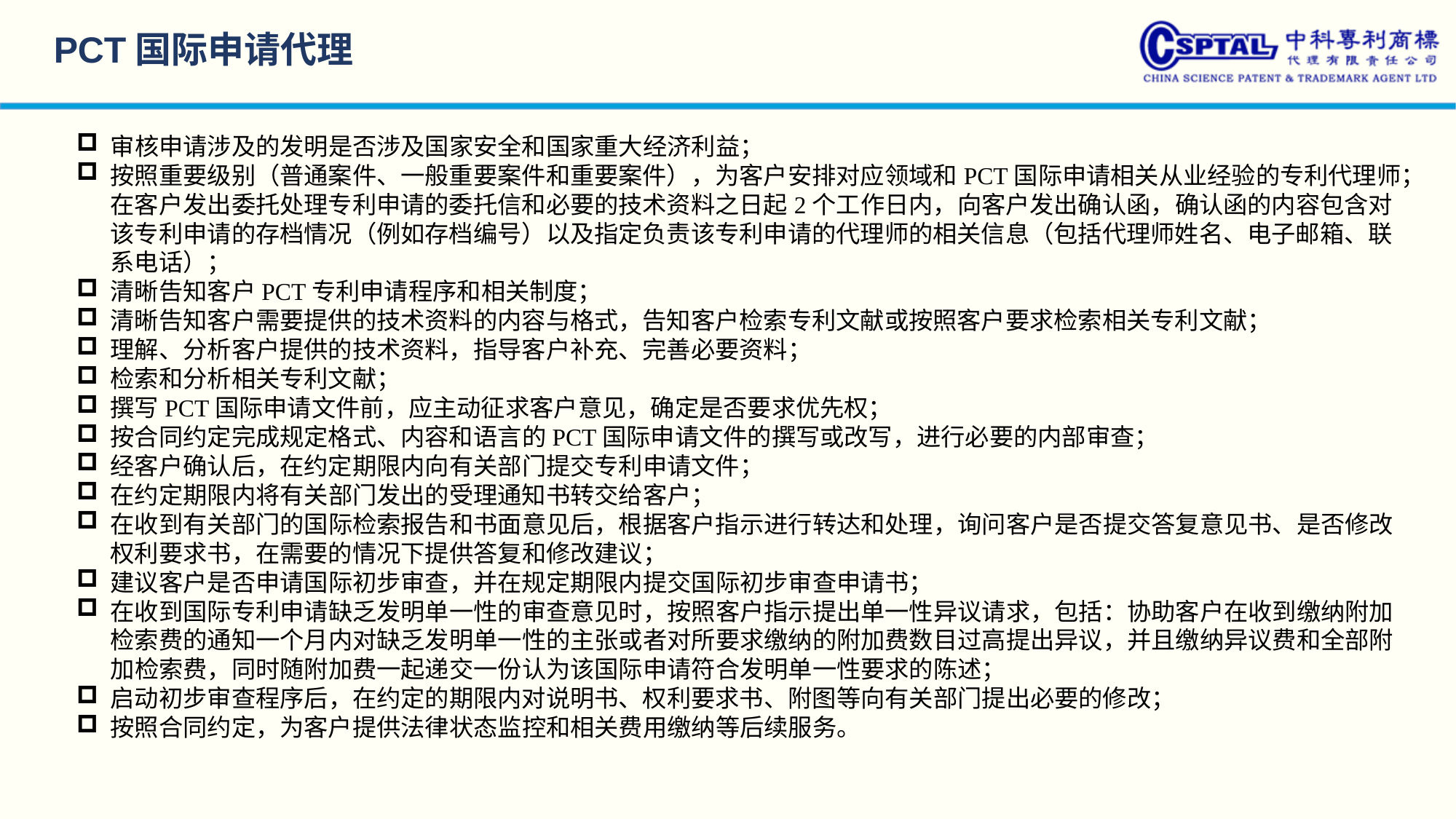

PCT国际申请代理
审核申请涉及的发明是否涉及国家安全和国家重大经济利益；
按照重要级别（普通案件、一般重要案件和重要案件），为客户安排对应领域和PCT国际申请相关从业经验的专利代理师；在客户发出委托处理专利申请的委托信和必要的技术资料之日起2个工作日内，向客户发出确认函，确认函的内容包含对该专利申请的存档情况（例如存档编号）以及指定负责该专利申请的代理师的相关信息（包括代理师姓名、电子邮箱、联系电话）；
清晰告知客户PCT专利申请程序和相关制度；
清晰告知客户需要提供的技术资料的内容与格式，告知客户检索专利文献或按照客户要求检索相关专利文献；
理解、分析客户提供的技术资料，指导客户补充、完善必要资料；
检索和分析相关专利文献；
撰写PCT国际申请文件前，应主动征求客户意见，确定是否要求优先权；
按合同约定完成规定格式、内容和语言的PCT国际申请文件的撰写或改写，进行必要的内部审查；
经客户确认后，在约定期限内向有关部门提交专利申请文件；
在约定期限内将有关部门发出的受理通知书转交给客户；
在收到有关部门的国际检索报告和书面意见后，根据客户指示进行转达和处理，询问客户是否提交答复意见书、是否修改权利要求书，在需要的情况下提供答复和修改建议；
建议客户是否申请国际初步审查，并在规定期限内提交国际初步审查申请书；
在收到国际专利申请缺乏发明单一性的审查意见时，按照客户指示提出单一性异议请求，包括：协助客户在收到缴纳附加检索费的通知一个月内对缺乏发明单一性的主张或者对所要求缴纳的附加费数目过高提出异议，并且缴纳异议费和全部附加检索费，同时随附加费一起递交一份认为该国际申请符合发明单一性要求的陈述；
启动初步审查程序后，在约定的期限内对说明书、权利要求书、附图等向有关部门提出必要的修改；
按照合同约定，为客户提供法律状态监控和相关费用缴纳等后续服务。